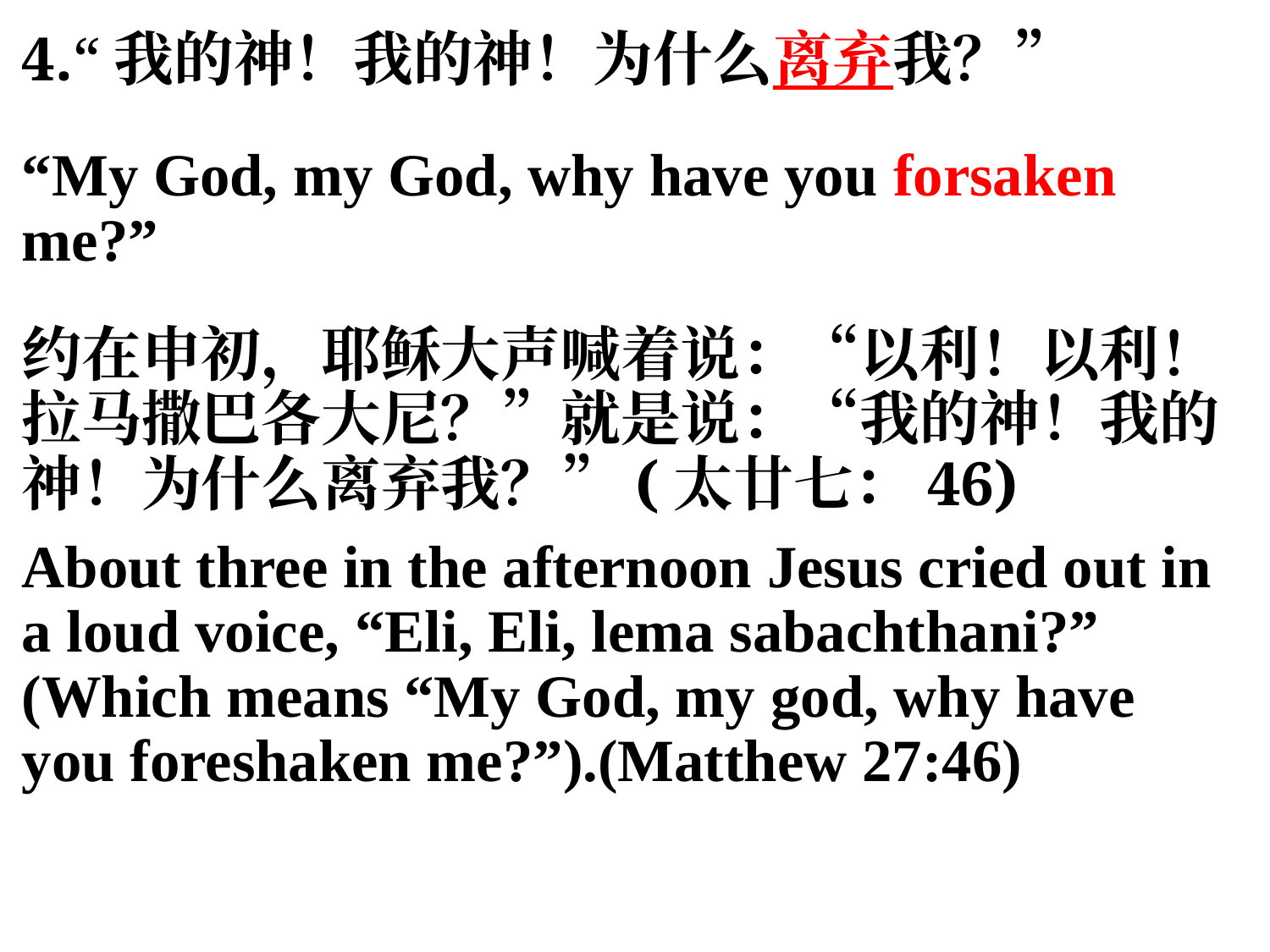

4.“我的神！我的神！为什么离弃我？”

“My God, my God, why have you forsaken me?”

约在申初，耶稣大声喊着说：“以利！以利！拉马撒巴各大尼？”就是说：“我的神！我的神！为什么离弃我？”(太廿七：46)
About three in the afternoon Jesus cried out in a loud voice, “Eli, Eli, lema sabachthani?” (Which means “My God, my god, why have you foreshaken me?”).(Matthew 27:46)